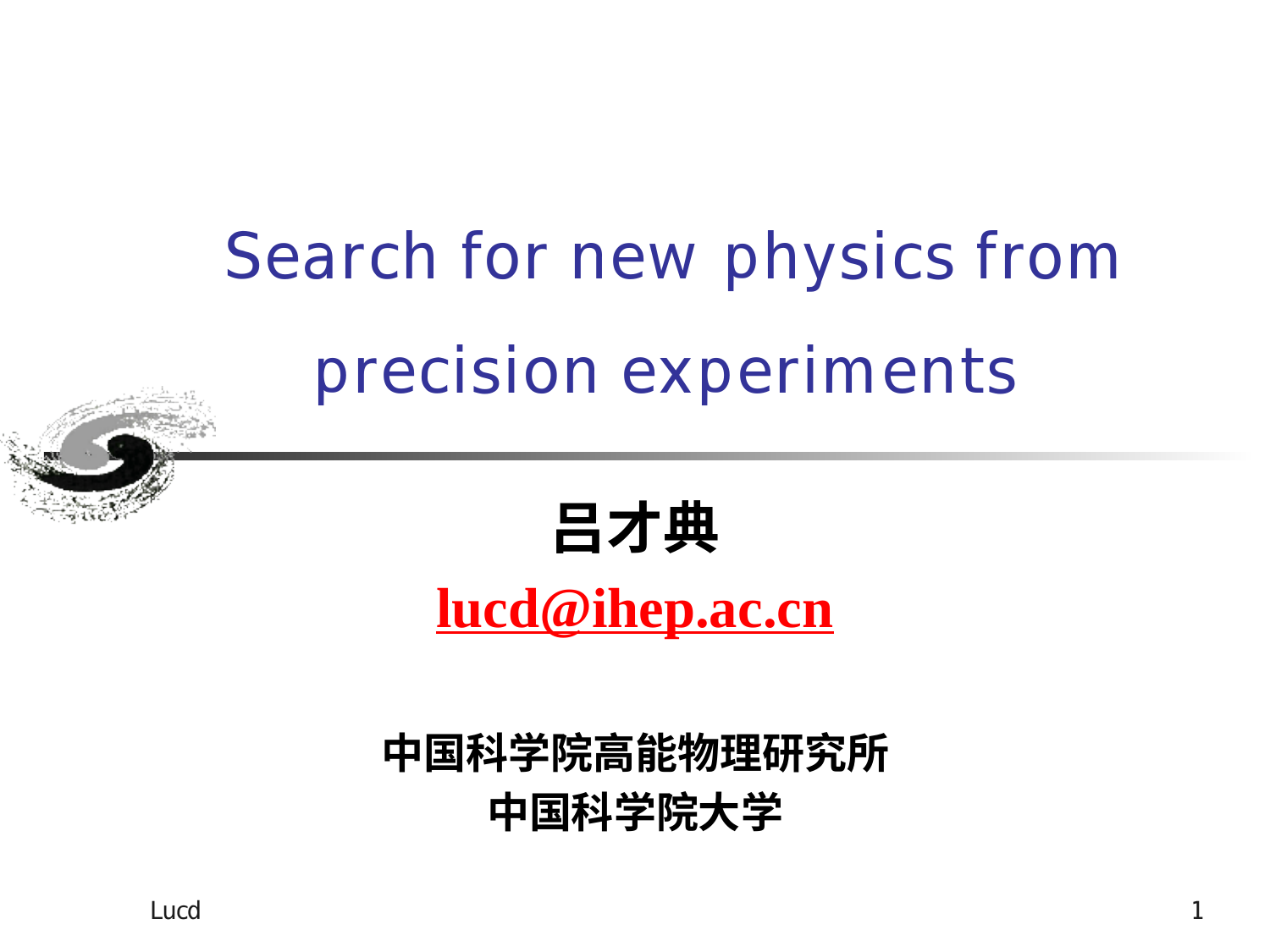

# Search for new physics from precision experiments
吕才典
lucd@ihep.ac.cn

中国科学院高能物理研究所
中国科学院大学

Lucd
1